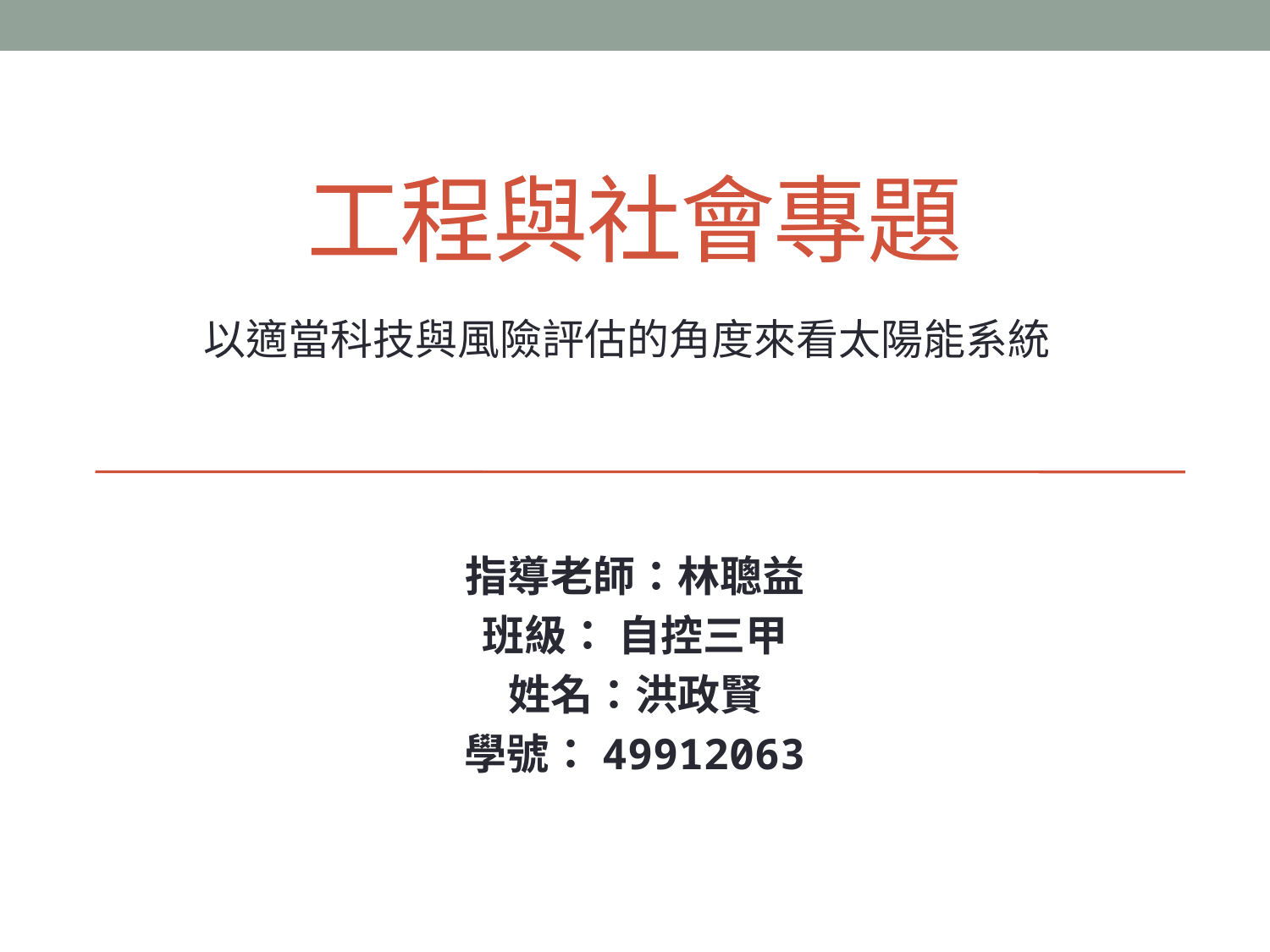

# 工程與社會專題
以適當科技與風險評估的角度來看太陽能系統

指導老師：林聰益
班級： 自控三甲
姓名：洪政賢
學號：49912063